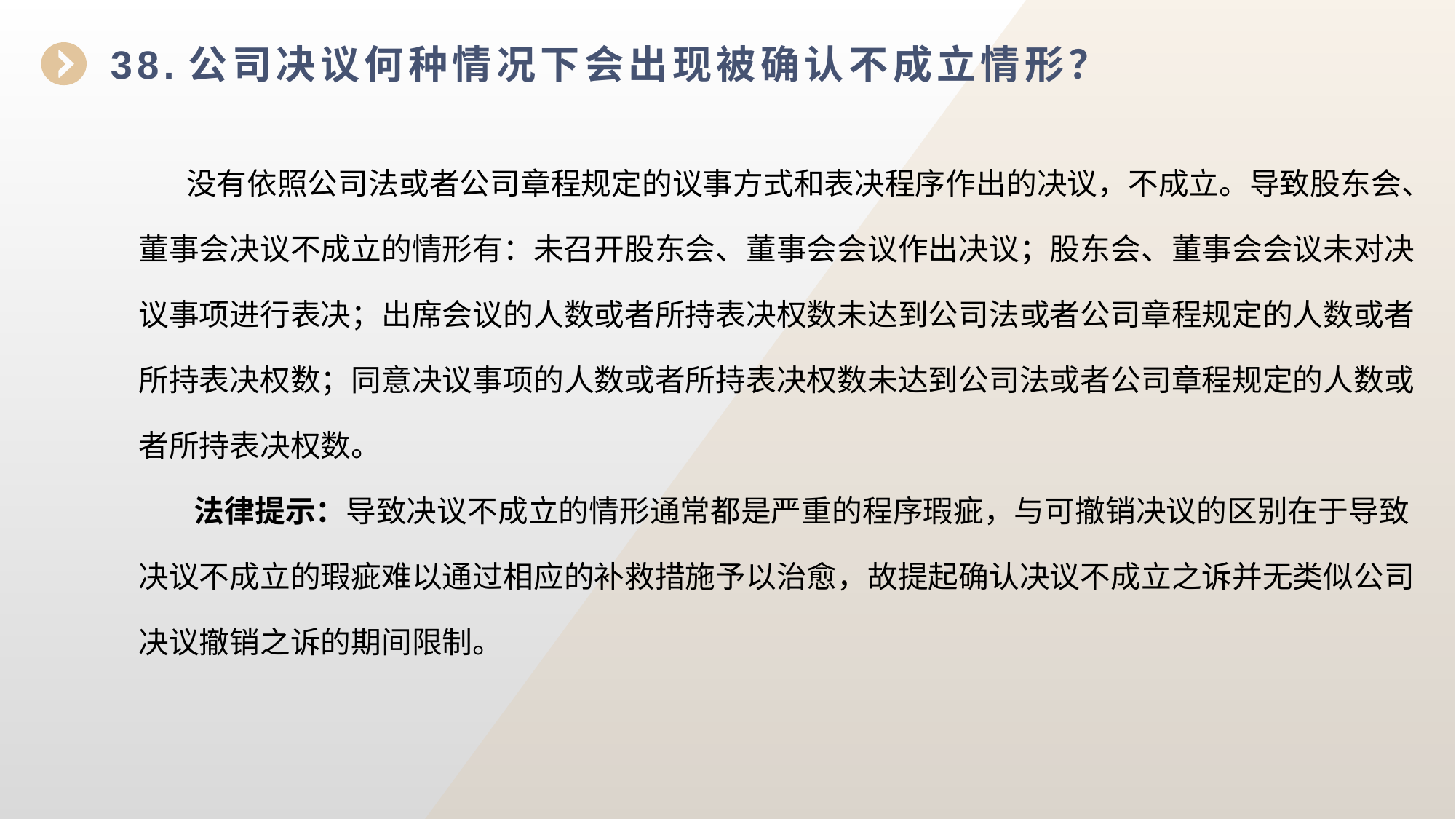

38.公司决议何种情况下会出现被确认不成立情形？

      没有依照公司法或者公司章程规定的议事方式和表决程序作出的决议，不成立。导致股东会、董事会决议不成立的情形有：未召开股东会、董事会会议作出决议；股东会、董事会会议未对决议事项进行表决；出席会议的人数或者所持表决权数未达到公司法或者公司章程规定的人数或者所持表决权数；同意决议事项的人数或者所持表决权数未达到公司法或者公司章程规定的人数或者所持表决权数。
       法律提示：导致决议不成立的情形通常都是严重的程序瑕疵，与可撤销决议的区别在于导致决议不成立的瑕疵难以通过相应的补救措施予以治愈，故提起确认决议不成立之诉并无类似公司决议撤销之诉的期间限制。